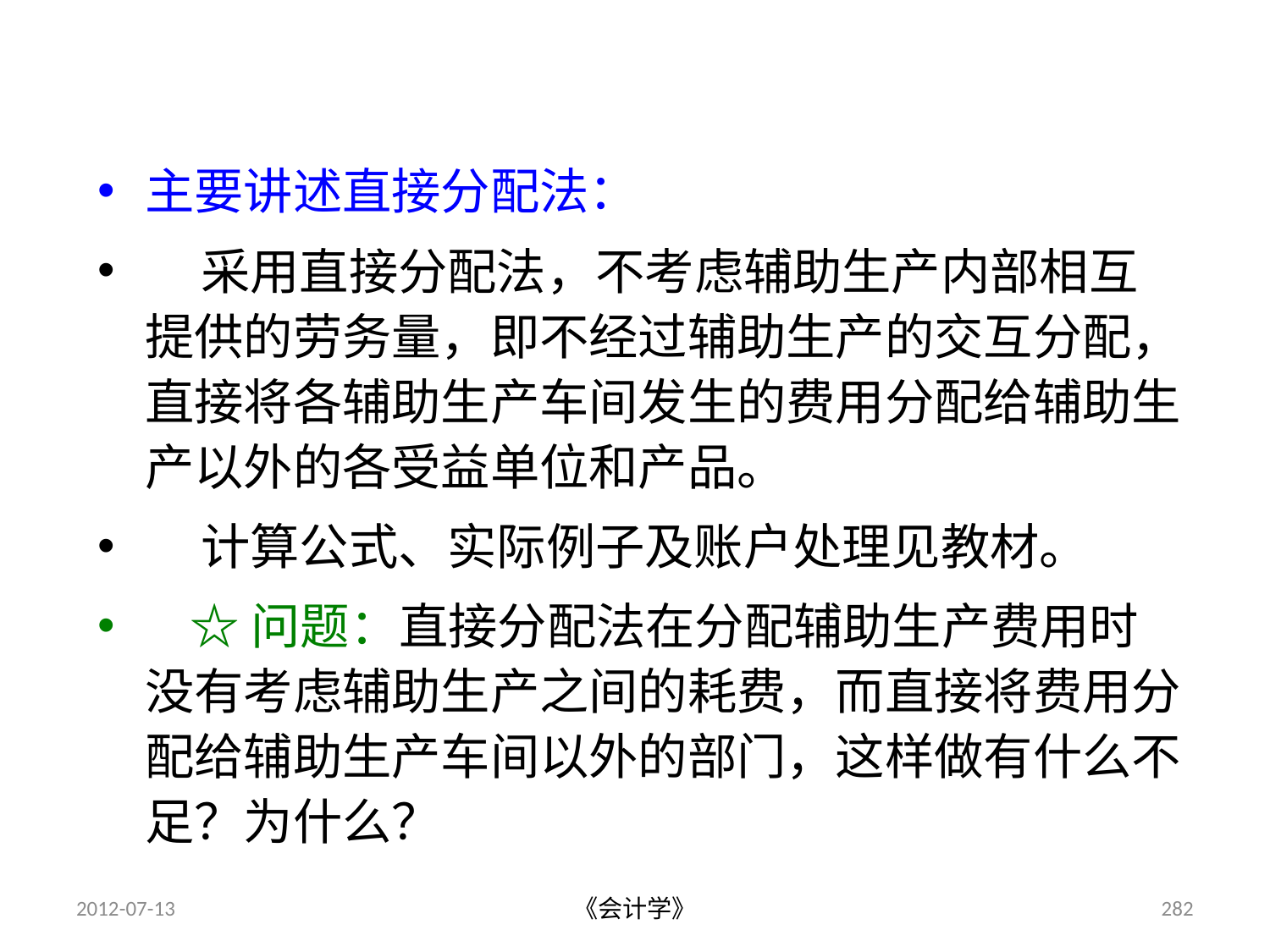

主要讲述直接分配法：
    采用直接分配法，不考虑辅助生产内部相互提供的劳务量，即不经过辅助生产的交互分配，直接将各辅助生产车间发生的费用分配给辅助生产以外的各受益单位和产品。
    计算公式、实际例子及账户处理见教材。
    ☆问题：直接分配法在分配辅助生产费用时没有考虑辅助生产之间的耗费，而直接将费用分配给辅助生产车间以外的部门，这样做有什么不足？为什么？
2012-07-13
《会计学》
282